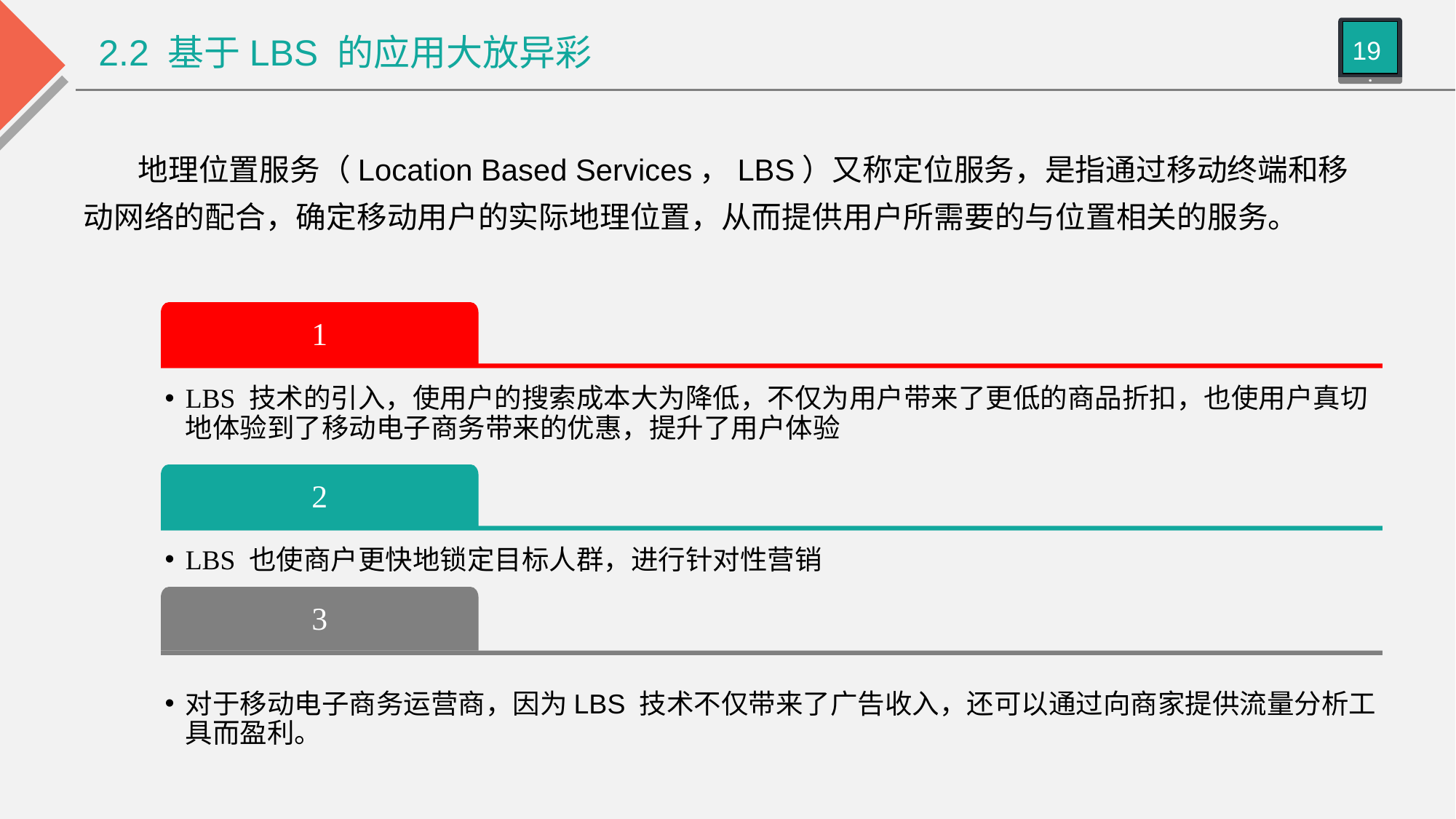

# 2.2 基于LBS 的应用大放异彩
地理位置服务（Location Based Services，LBS）又称定位服务，是指通过移动终端和移动网络的配合，确定移动用户的实际地理位置，从而提供用户所需要的与位置相关的服务。
1

LBS 技术的引入，使用户的搜索成本大为降低，不仅为用户带来了更低的商品折扣，也使用户真切地体验到了移动电子商务带来的优惠，提升了用户体验
2

LBS 也使商户更快地锁定目标人群，进行针对性营销
3

对于移动电子商务运营商，因为LBS 技术不仅带来了广告收入，还可以通过向商家提供流量分析工具而盈利。